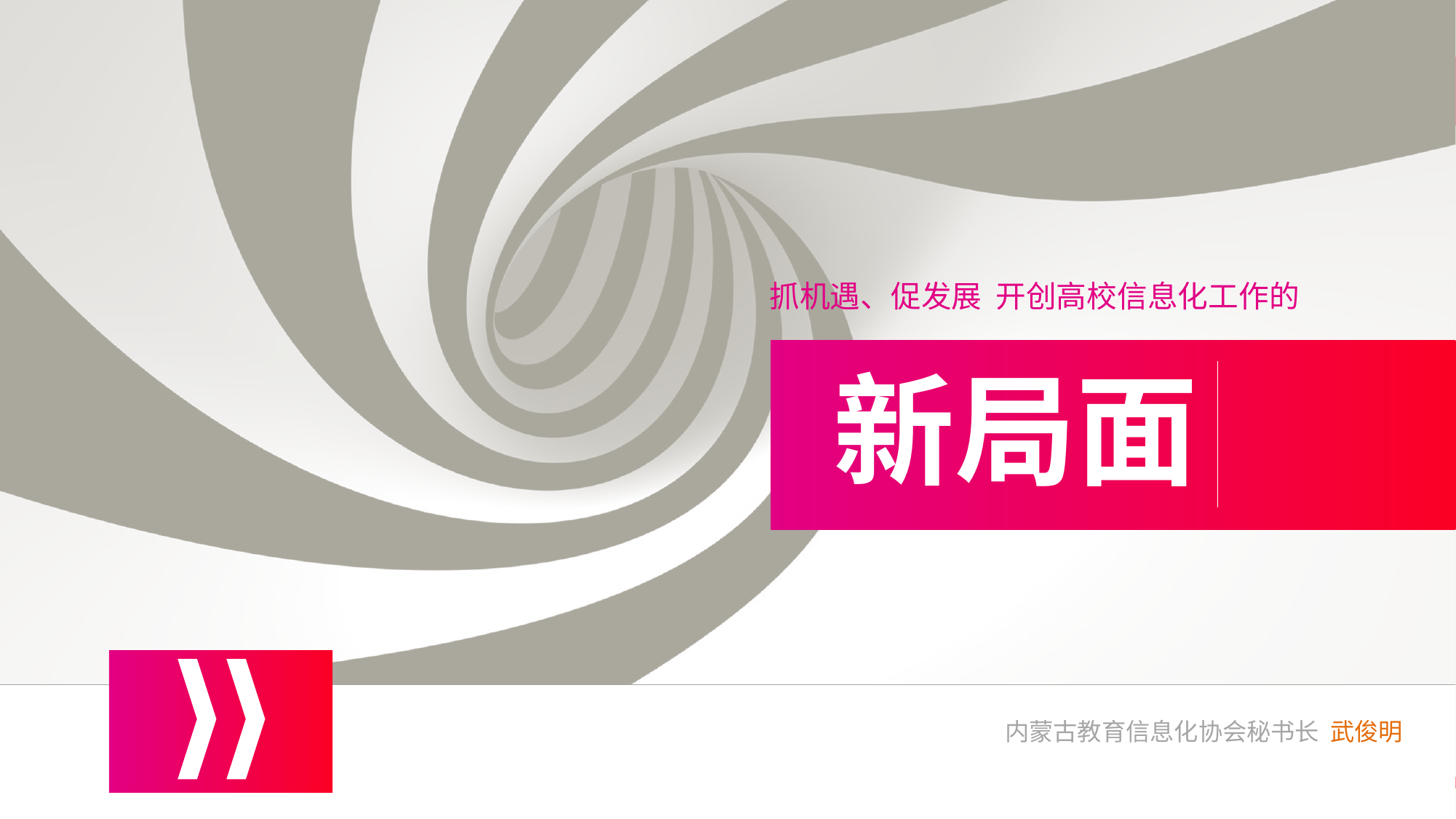

抓机遇、促发展  开创高校信息化工作的
新局面

内蒙古教育信息化协会秘书长  武俊明